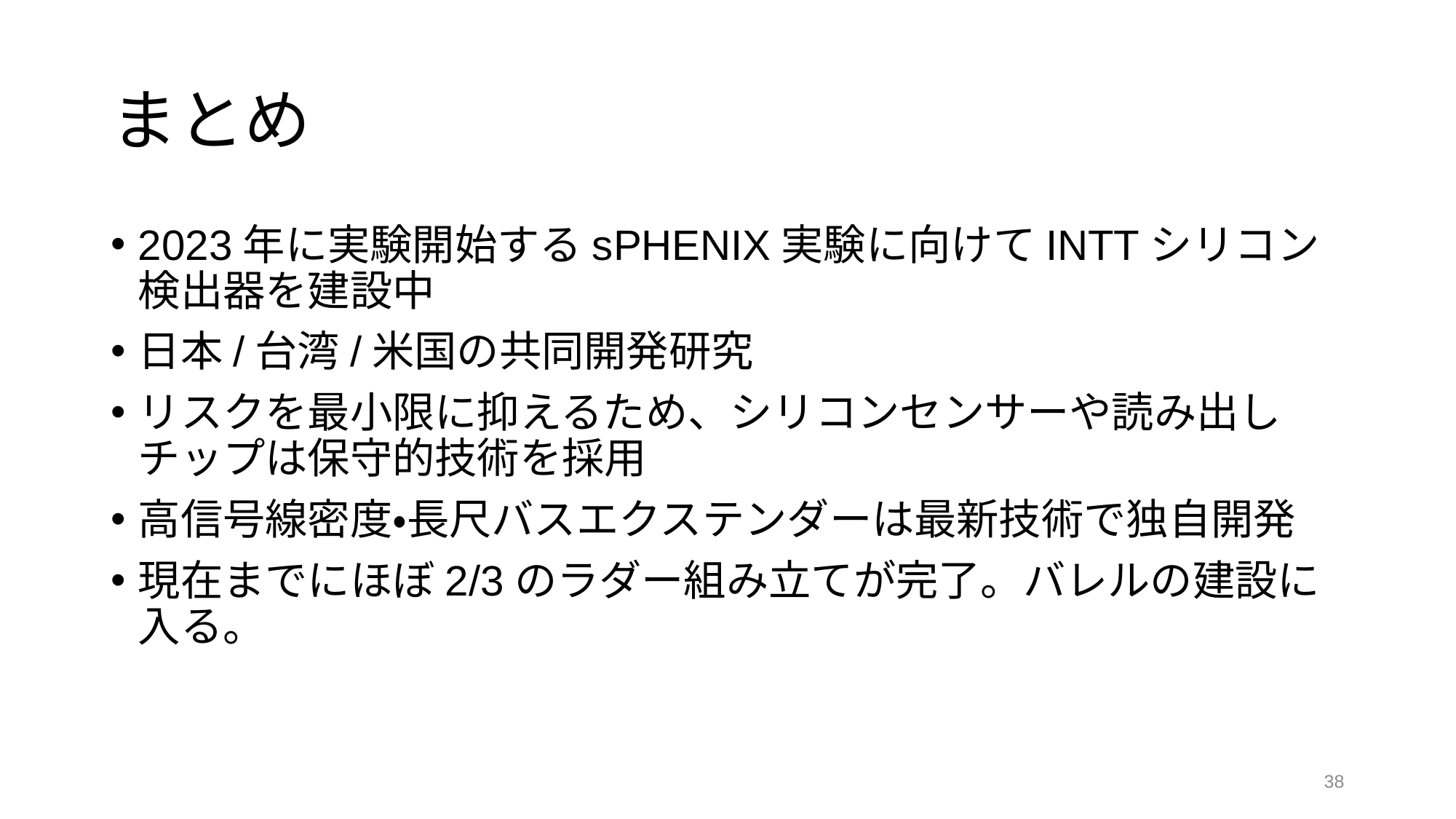

# まとめ
2023年に実験開始するsPHENIX実験に向けてINTTシリコン検出器を建設中
日本/台湾/米国の共同開発研究
リスクを最小限に抑えるため、シリコンセンサーや読み出しチップは保守的技術を採用
高信号線密度・長尺バスエクステンダーは最新技術で独自開発
現在までにほぼ2/3のラダー組み立てが完了。バレルの建設に入る。
38